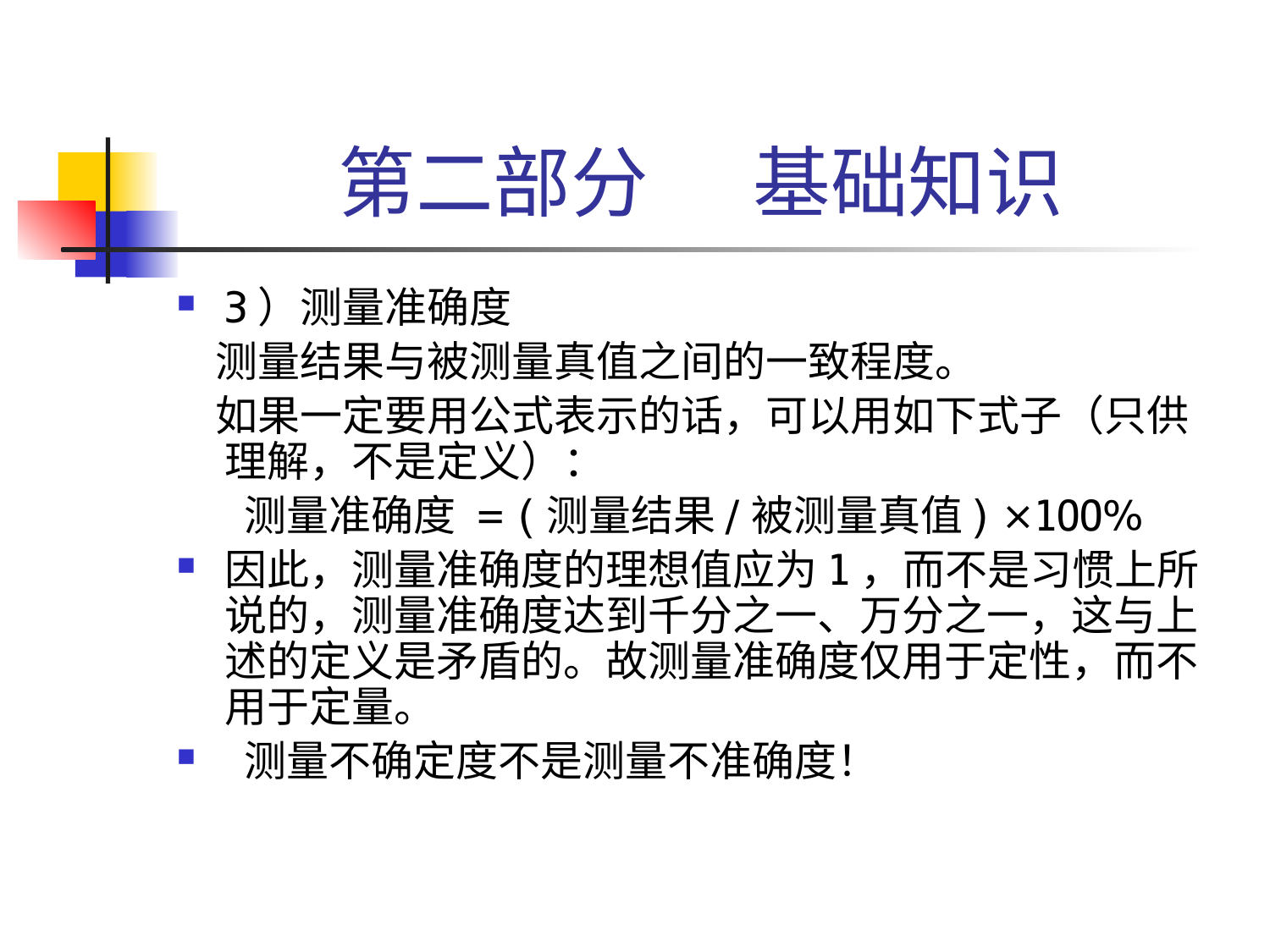

# 第二部分      基础知识
3）测量准确度
   测量结果与被测量真值之间的一致程度。
   如果一定要用公式表示的话，可以用如下式子（只供理解，不是定义）：
      测量准确度 = (测量结果/被测量真值) ×100%
因此，测量准确度的理想值应为1，而不是习惯上所说的，测量准确度达到千分之一、万分之一，这与上述的定义是矛盾的。故测量准确度仅用于定性，而不用于定量。
 测量不确定度不是测量不准确度！